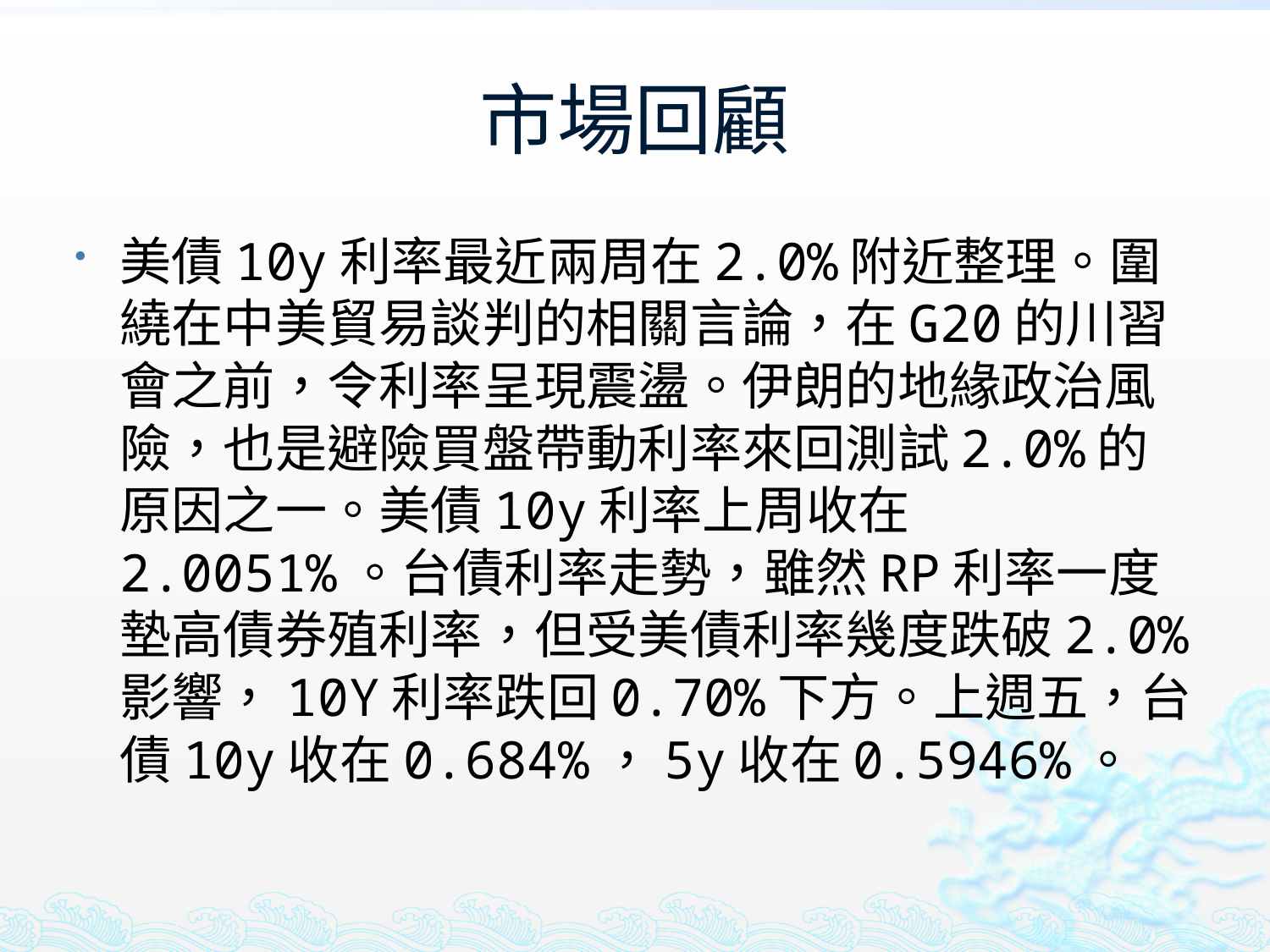

# 市場回顧
美債10y利率最近兩周在2.0%附近整理。圍繞在中美貿易談判的相關言論，在G20的川習會之前，令利率呈現震盪。伊朗的地緣政治風險，也是避險買盤帶動利率來回測試2.0%的原因之一。美債10y利率上周收在2.0051%。台債利率走勢，雖然RP利率一度墊高債券殖利率，但受美債利率幾度跌破2.0%影響，10Y利率跌回0.70%下方。上週五，台債10y收在0.684%，5y收在0.5946%。